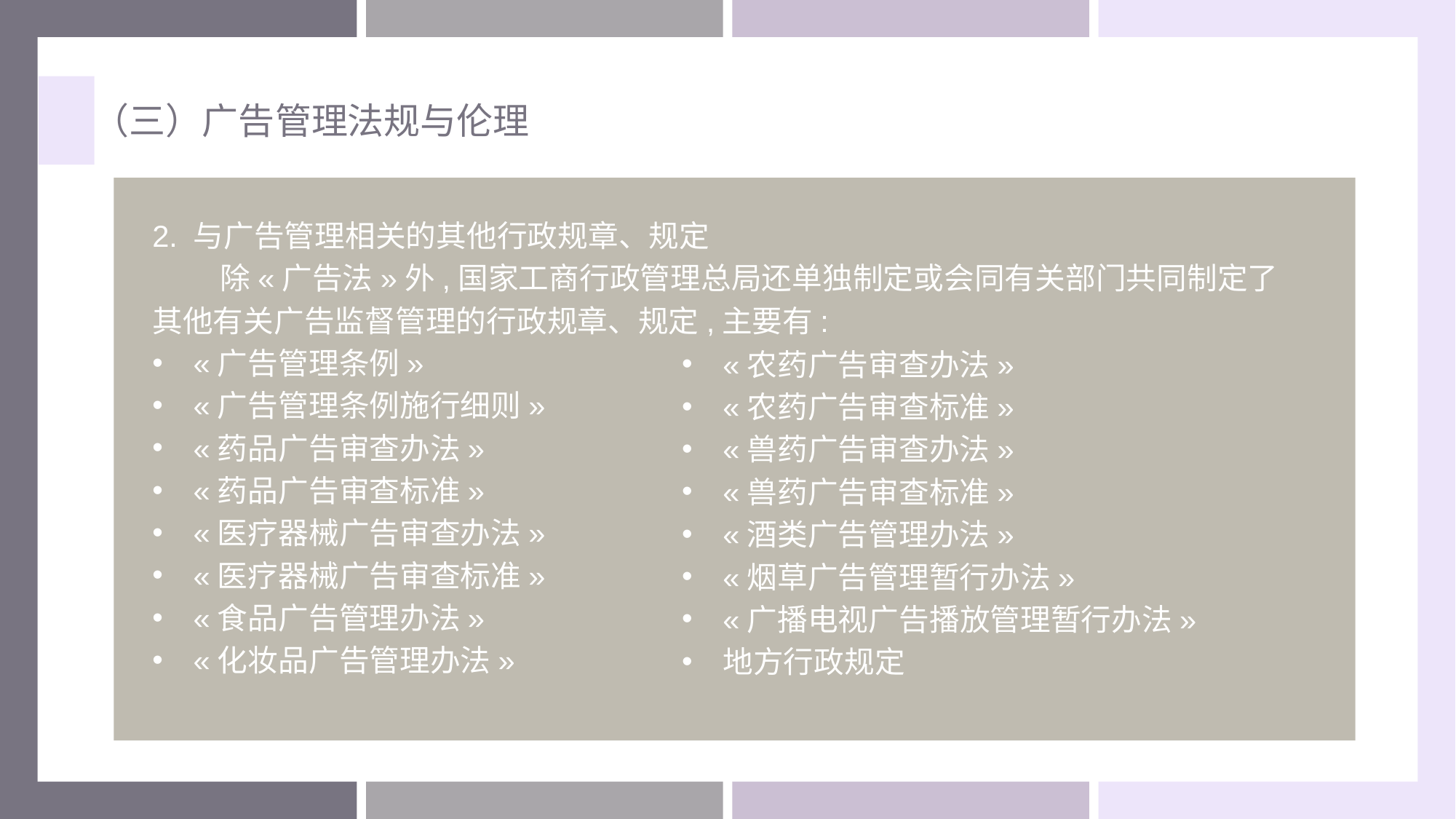

（三）广告管理法规与伦理

2. 与广告管理相关的其他行政规章、规定
         除«广告法»外,国家工商行政管理总局还单独制定或会同有关部门共同制定了其他有关广告监督管理的行政规章、规定,主要有:
«广告管理条例»
«广告管理条例施行细则»
«药品广告审查办法»
«药品广告审查标准»
«医疗器械广告审查办法»
«医疗器械广告审查标准»
«食品广告管理办法»
«化妆品广告管理办法»

«农药广告审查办法»
«农药广告审查标准»
«兽药广告审查办法»
«兽药广告审查标准»
«酒类广告管理办法»
«烟草广告管理暂行办法»
«广播电视广告播放管理暂行办法»
地方行政规定